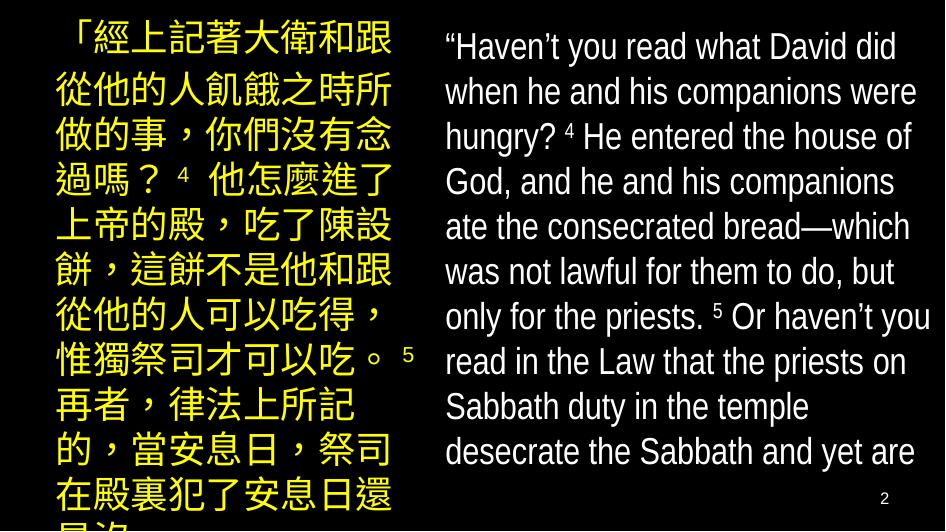

「經上記著大衛和跟
從他的人飢餓之時所做的事，你們沒有念過嗎？4 他怎麼進了上帝的殿，吃了陳設餅，這餅不是他和跟從他的人可以吃得，惟獨祭司才可以吃。5 再者，律法上所記的，當安息日，祭司在殿裏犯了安息日還是沒
“Haven’t you read what David did when he and his companions were hungry? 4 He entered the house of God, and he and his companions ate the consecrated bread—which was not lawful for them to do, but only for the priests. 5 Or haven’t you read in the Law that the priests on Sabbath duty in the temple desecrate the Sabbath and yet are
2